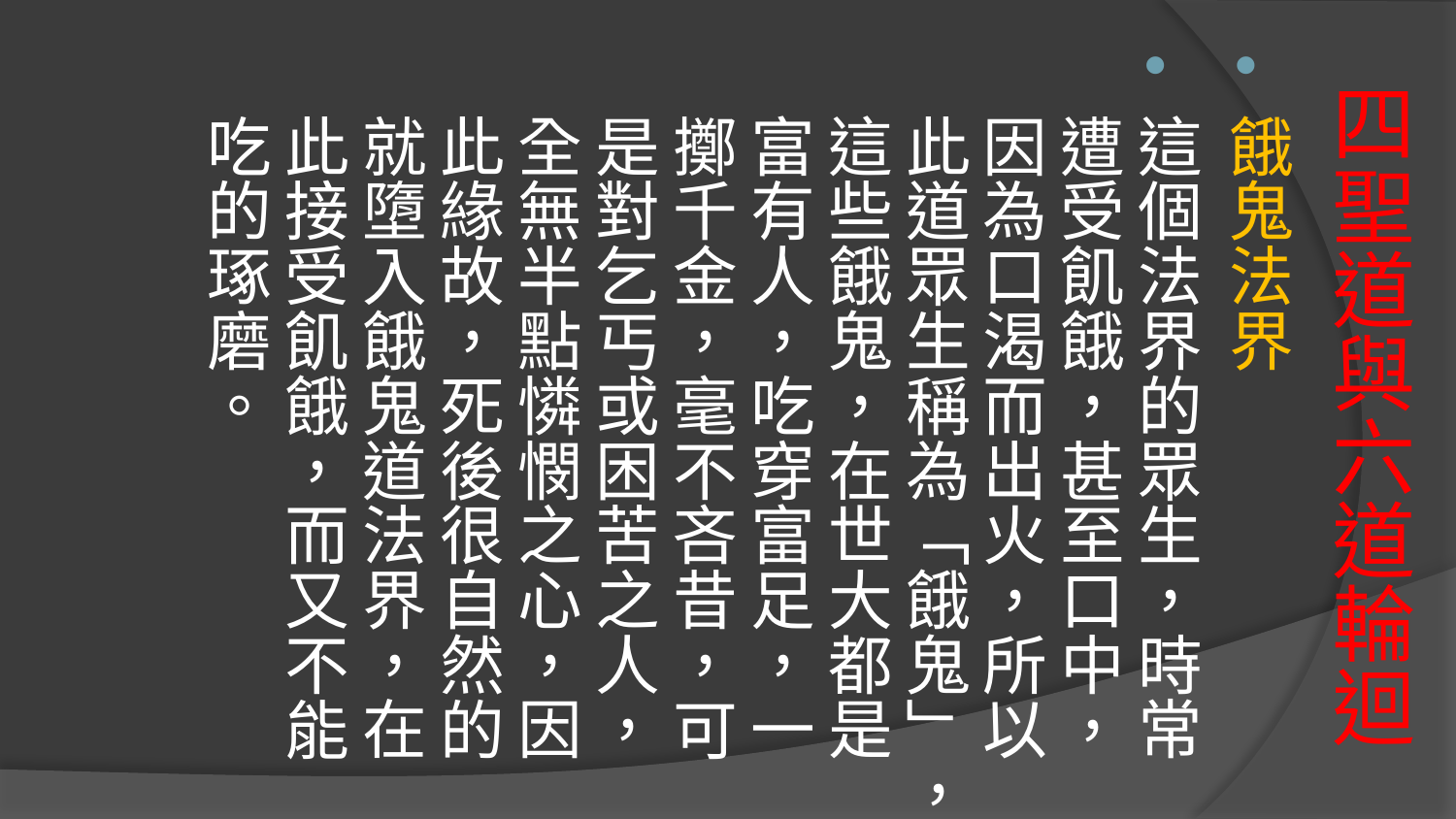

餓鬼法界
這個法界的眾生，時常遭受飢餓，甚至口中，因為口渴而出火，所以此道眾生稱為「餓鬼」，這些餓鬼，在世大都是富有人，吃穿富足，一擲千金，毫不吝昔，可是對乞丐或困苦之人，全無半點憐憫之心，因此緣故，死後很自然的就墮入餓鬼道法界，在此接受飢餓，而又不能吃的琢磨。

# 四聖道與六道輪迴